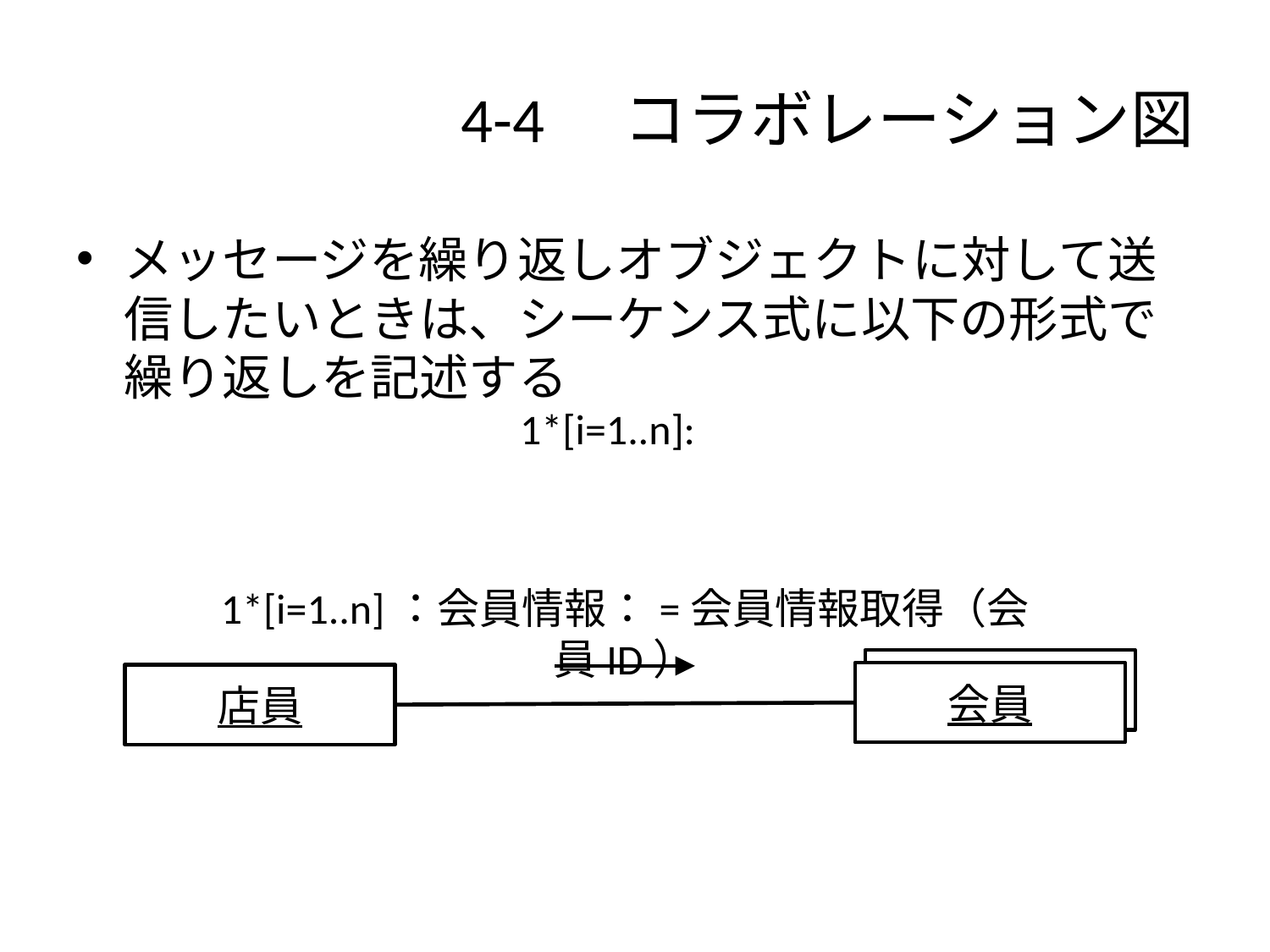

# 4-4　コラボレーション図
メッセージを繰り返しオブジェクトに対して送信したいときは、シーケンス式に以下の形式で繰り返しを記述する
1*[i=1..n]:
1*[i=1..n]：会員情報：=会員情報取得（会員ID）
会員
会員
店員